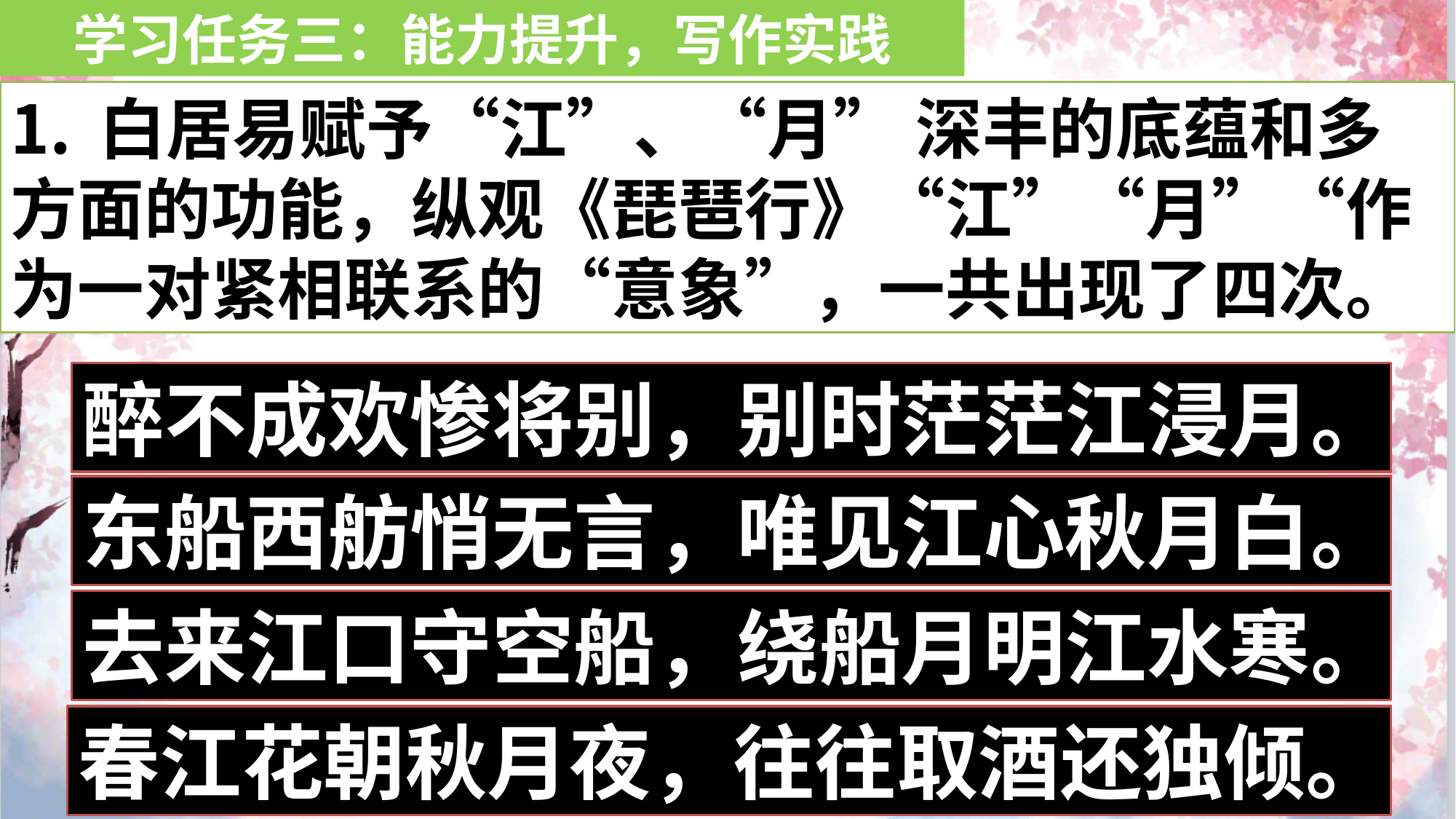

学习任务三：能力提升，写作实践
白居易赋予“江”、“月” 深丰的底蕴和多
方面的功能，纵观《琵琶行》“江”“月”“作
为一对紧相联系的“意象”，一共出现了四次。
醉不成欢惨将别，别时茫茫江浸月。
东船西舫悄无言，唯见江心秋月白。
去来江口守空船，绕船月明江水寒。
春江花朝秋月夜，往往取酒还独倾。